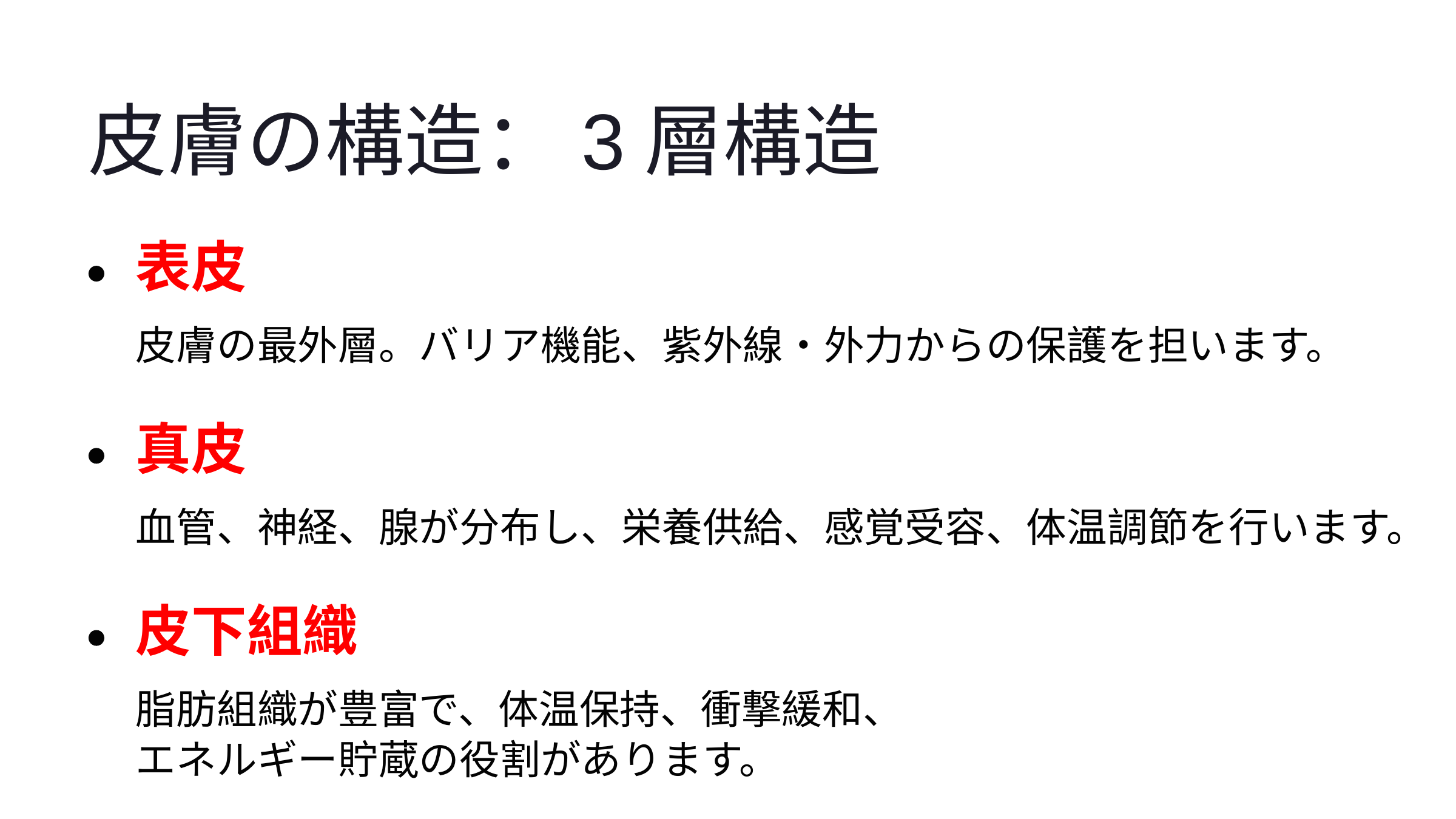

皮膚の構造：3層構造
表皮

皮膚の最外層。バリア機能、紫外線・外力からの保護を担います。
真皮

血管、神経、腺が分布し、栄養供給、感覚受容、体温調節を行います。
皮下組織

脂肪組織が豊富で、体温保持、衝撃緩和、
エネルギー貯蔵の役割があります。